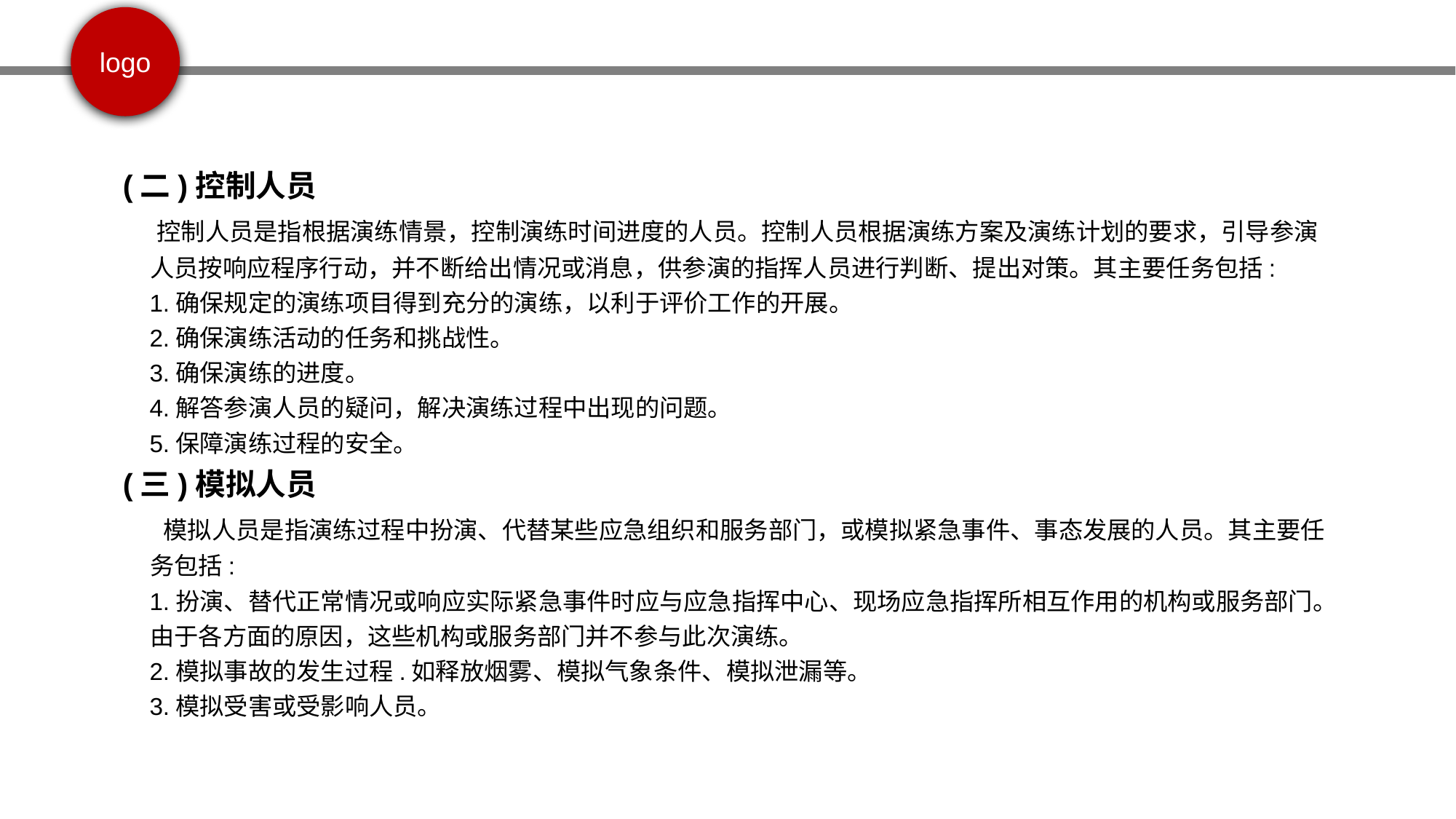

(二)控制人员
    控制人员是指根据演练情景，控制演练时间进度的人员。控制人员根据演练方案及演练计划的要求，引导参演人员按响应程序行动，并不断给出情况或消息，供参演的指挥人员进行判断、提出对策。其主要任务包括:
    1.确保规定的演练项目得到充分的演练，以利于评价工作的开展。
    2.确保演练活动的任务和挑战性。
    3.确保演练的进度。
    4.解答参演人员的疑问，解决演练过程中出现的问题。
    5.保障演练过程的安全。
(三)模拟人员
     模拟人员是指演练过程中扮演、代替某些应急组织和服务部门，或模拟紧急事件、事态发展的人员。其主要任务包括:
    1.扮演、替代正常情况或响应实际紧急事件时应与应急指挥中心、现场应急指挥所相互作用的机构或服务部门。由于各方面的原因，这些机构或服务部门并不参与此次演练。
    2.模拟事故的发生过程.如释放烟雾、模拟气象条件、模拟泄漏等。
    3.模拟受害或受影响人员。